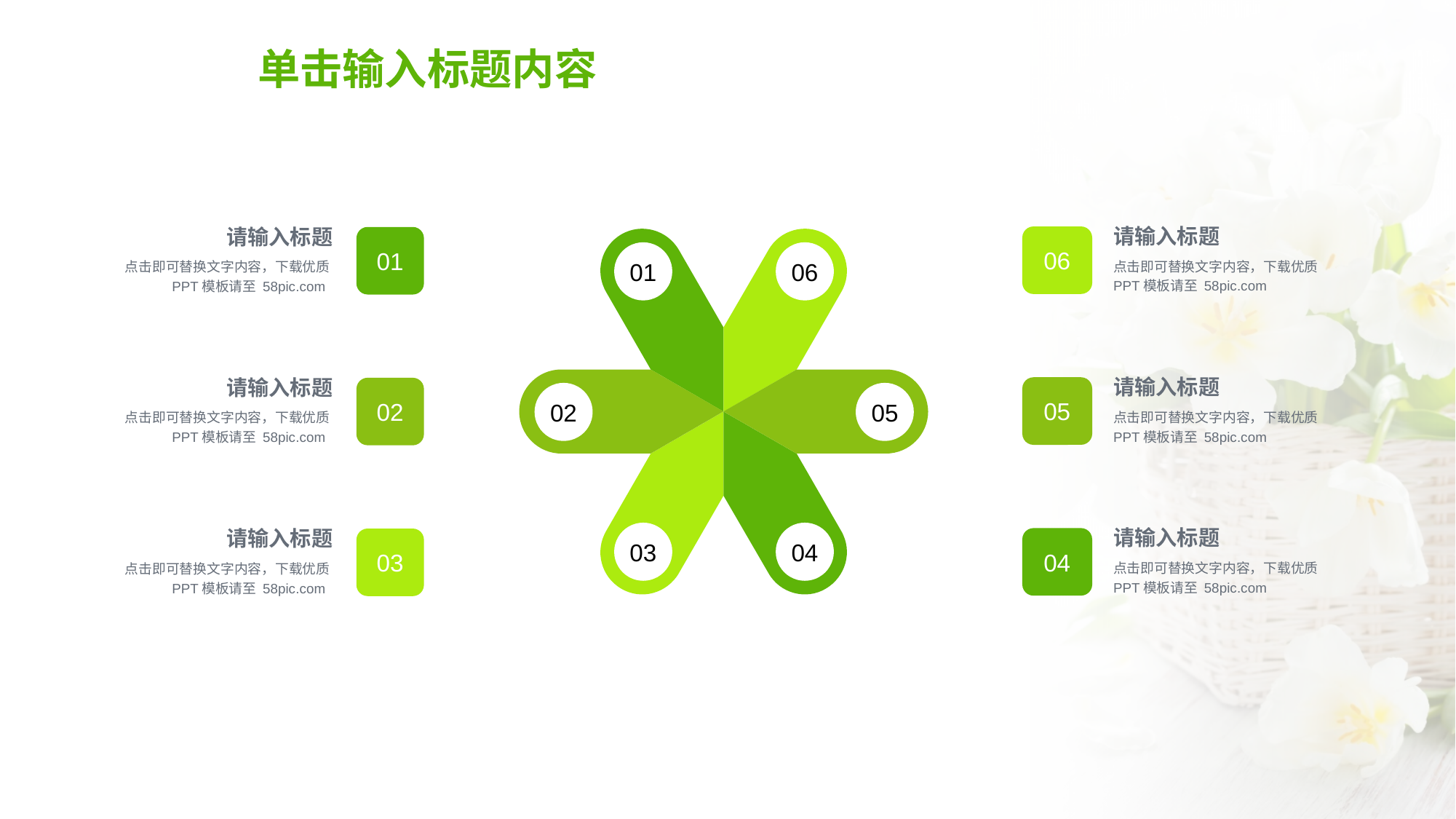

01

06
请输入标题
请输入标题
06
01
点击即可替换文字内容，下载优质PPT模板请至 58pic.com
点击即可替换文字内容，下载优质PPT模板请至 58pic.com

02

05
请输入标题
请输入标题
05
02
点击即可替换文字内容，下载优质PPT模板请至 58pic.com
点击即可替换文字内容，下载优质PPT模板请至 58pic.com

03

04
请输入标题
请输入标题
04
03
点击即可替换文字内容，下载优质PPT模板请至 58pic.com
点击即可替换文字内容，下载优质PPT模板请至 58pic.com